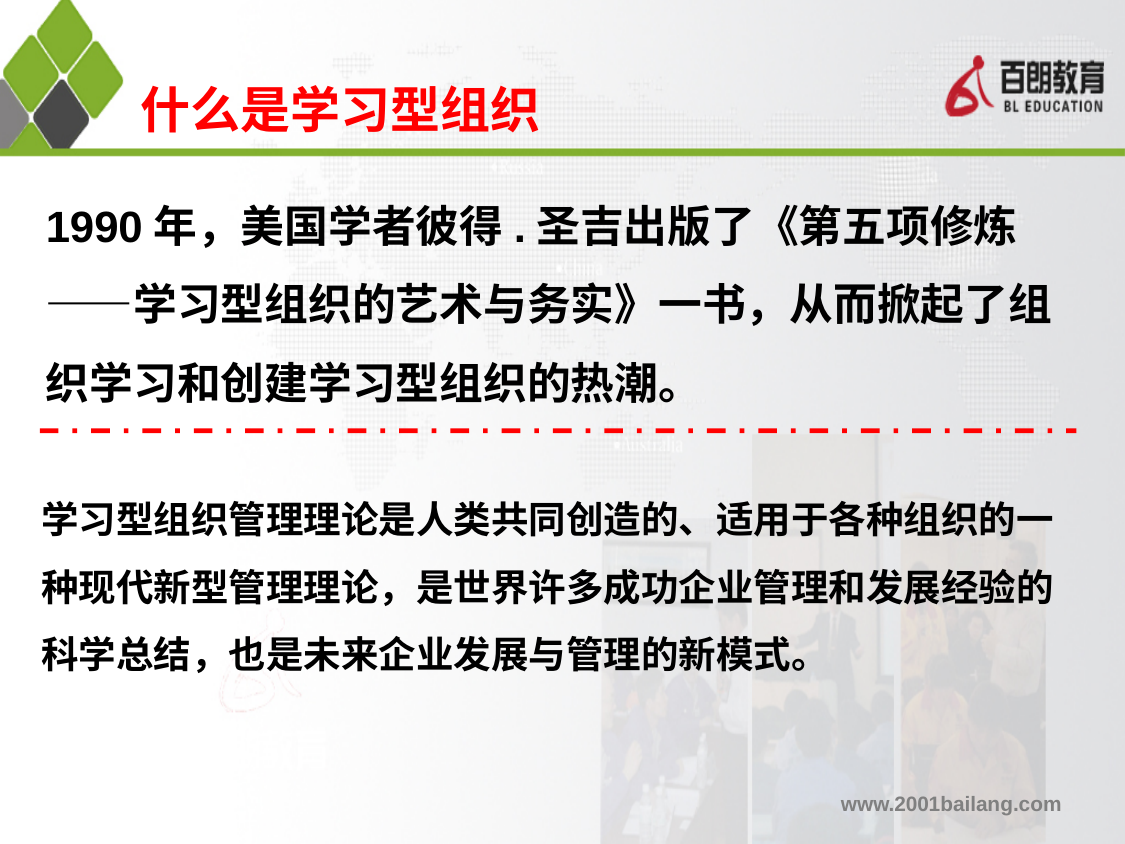

什么是学习型组织
1990年，美国学者彼得.圣吉出版了《第五项修炼——学习型组织的艺术与务实》一书，从而掀起了组织学习和创建学习型组织的热潮。

学习型组织管理理论是人类共同创造的、适用于各种组织的一种现代新型管理理论，是世界许多成功企业管理和发展经验的科学总结，也是未来企业发展与管理的新模式。